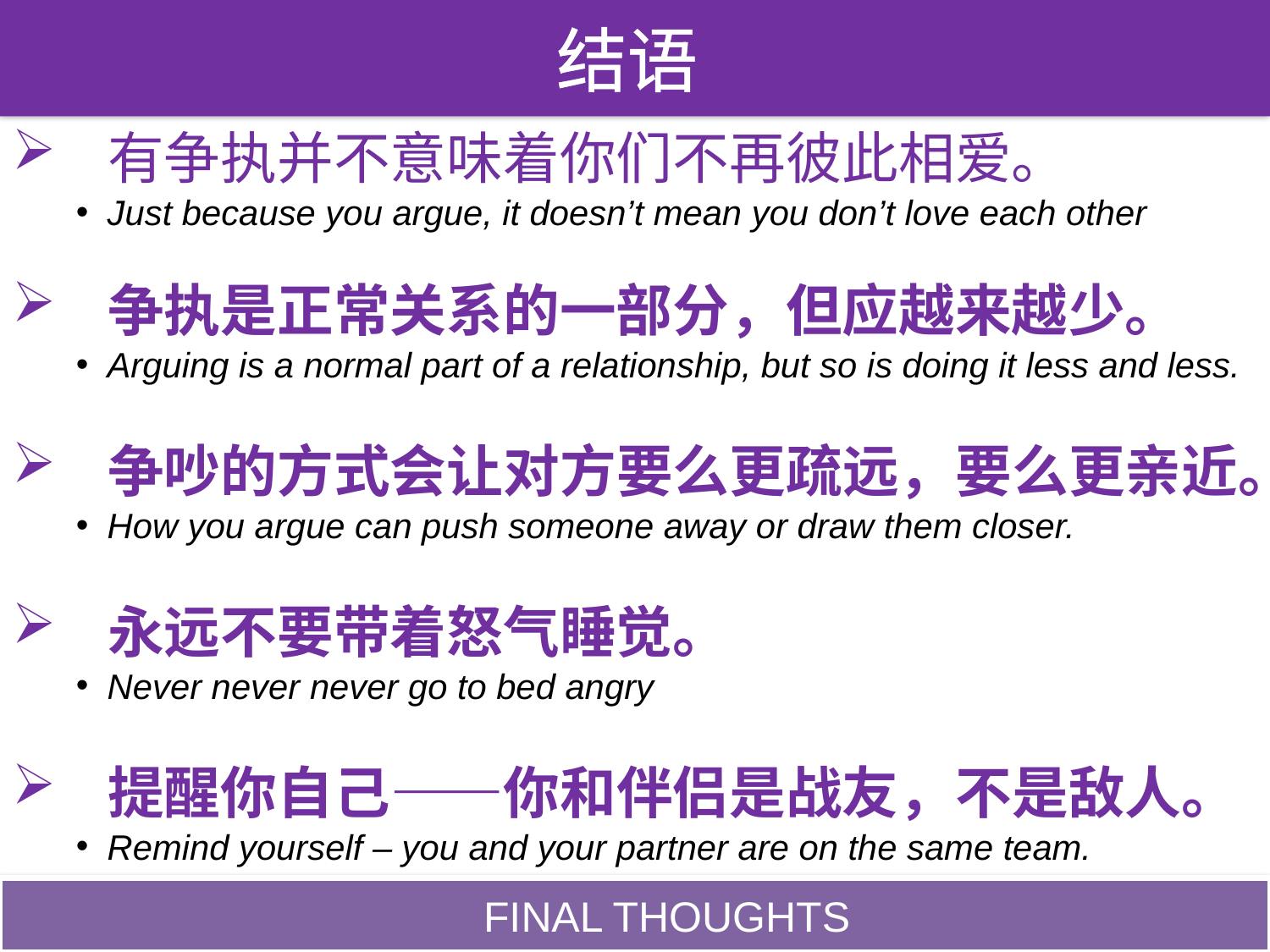

结语
有争执并不意味着你们不再彼此相爱。
Just because you argue, it doesn’t mean you don’t love each other

争执是正常关系的一部分，但应越来越少。
Arguing is a normal part of a relationship, but so is doing it less and less.

争吵的方式会让对方要么更疏远，要么更亲近。
How you argue can push someone away or draw them closer.

永远不要带着怒气睡觉。
Never never never go to bed angry

提醒你自己——你和伴侣是战友，不是敌人。
Remind yourself – you and your partner are on the same team.
FINAL THOUGHTS